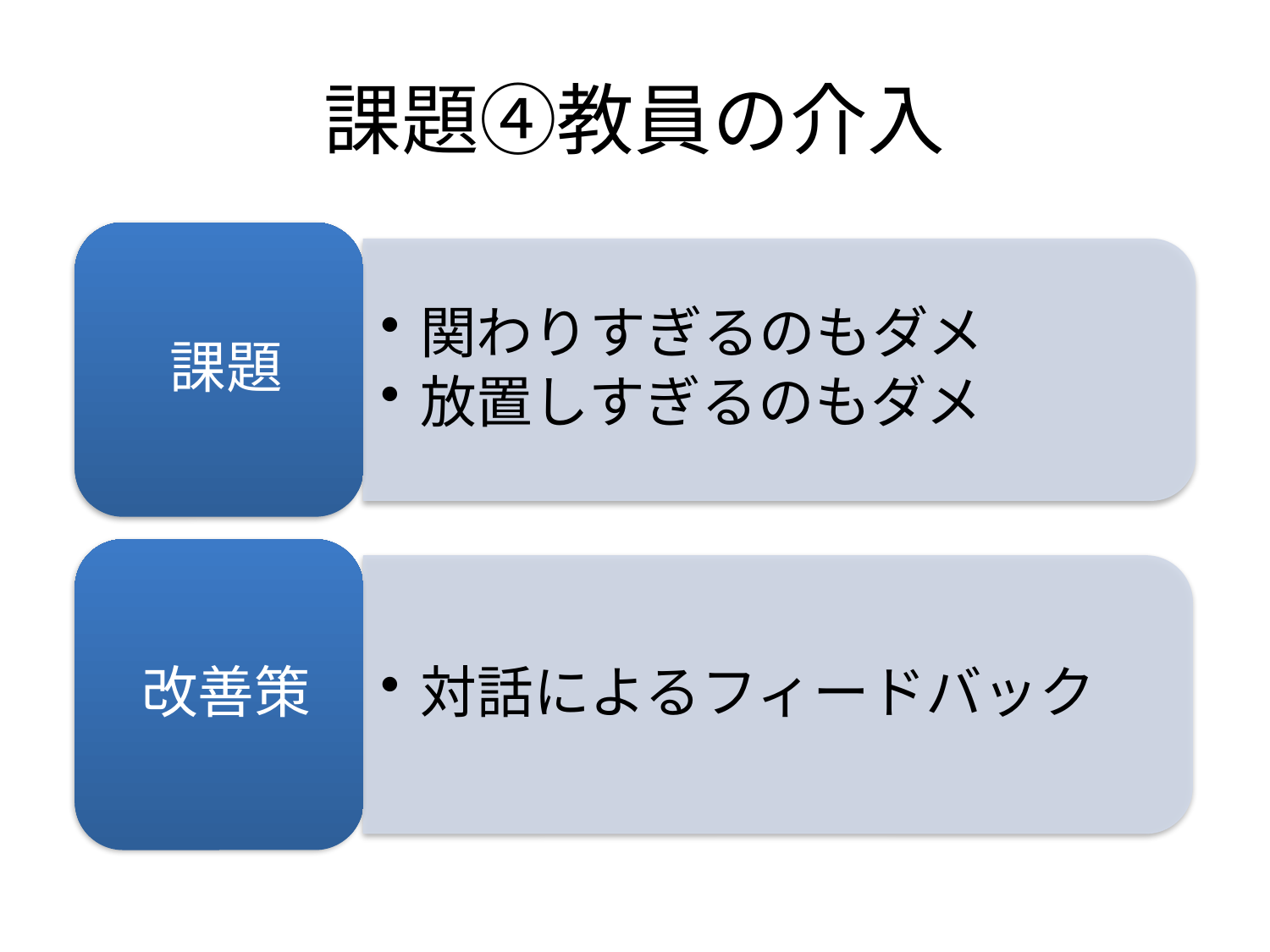

# 課題④教員の介入
関わりすぎるのもダメ
放置しすぎるのもダメ
課題
対話によるフィードバック
改善策